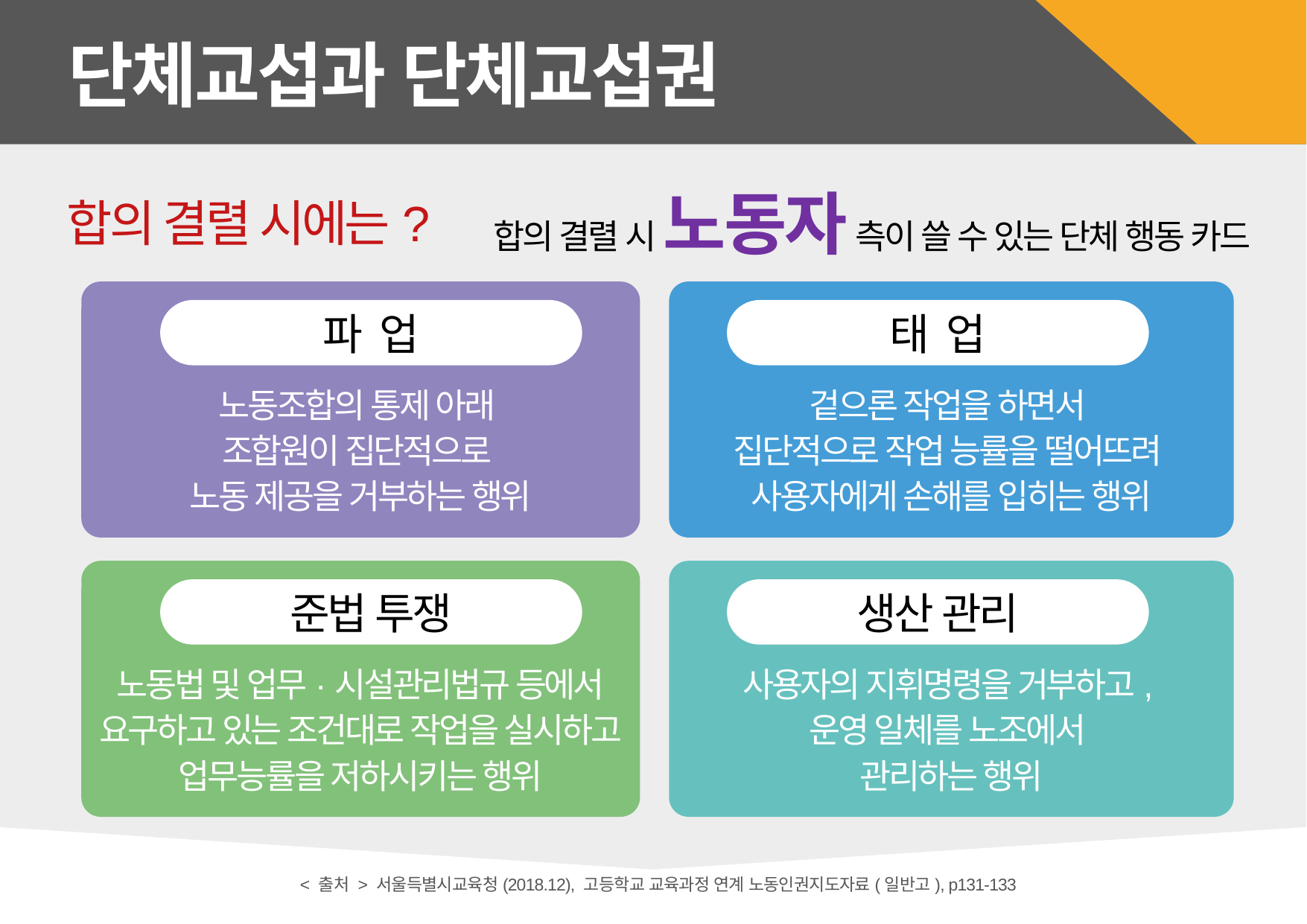

단체교섭과 단체교섭권
합의 결렬 시 노동자 측이 쓸 수 있는 단체 행동 카드
합의 결렬 시에는?
노동조합의 통제 아래
조합원이 집단적으로
노동 제공을 거부하는 행위
겉으론 작업을 하면서
집단적으로 작업 능률을 떨어뜨려
사용자에게 손해를 입히는 행위
파  업
태  업
노동법 및 업무·시설관리법규 등에서
요구하고 있는 조건대로 작업을 실시하고
업무능률을 저하시키는 행위
사용자의 지휘명령을 거부하고,
운영 일체를 노조에서
관리하는 행위
준법 투쟁
생산 관리
< 출처 > 서울득별시교육청(2018.12), 고등학교 교육과정 연계 노동인권지도자료(일반고), p131-133